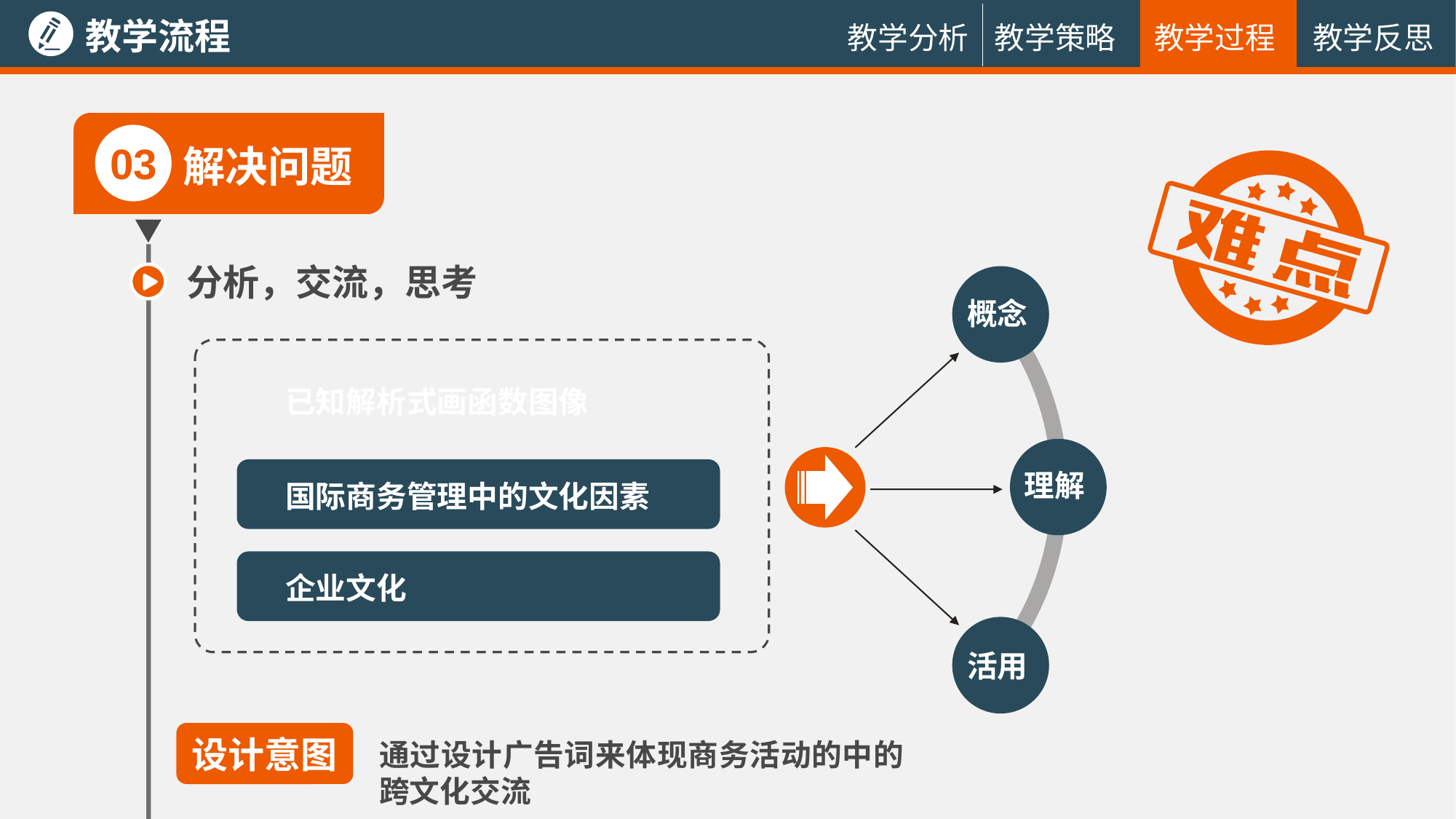

教学流程

教学过程
教学反思
教学分析
教学策略

03
解决问题

分析，交流，思考

概念

已知解析式画函数图像

理解
国际商务管理中的文化因素

企业文化

活用

设计意图
通过设计广告词来体现商务活动的中的跨文化交流